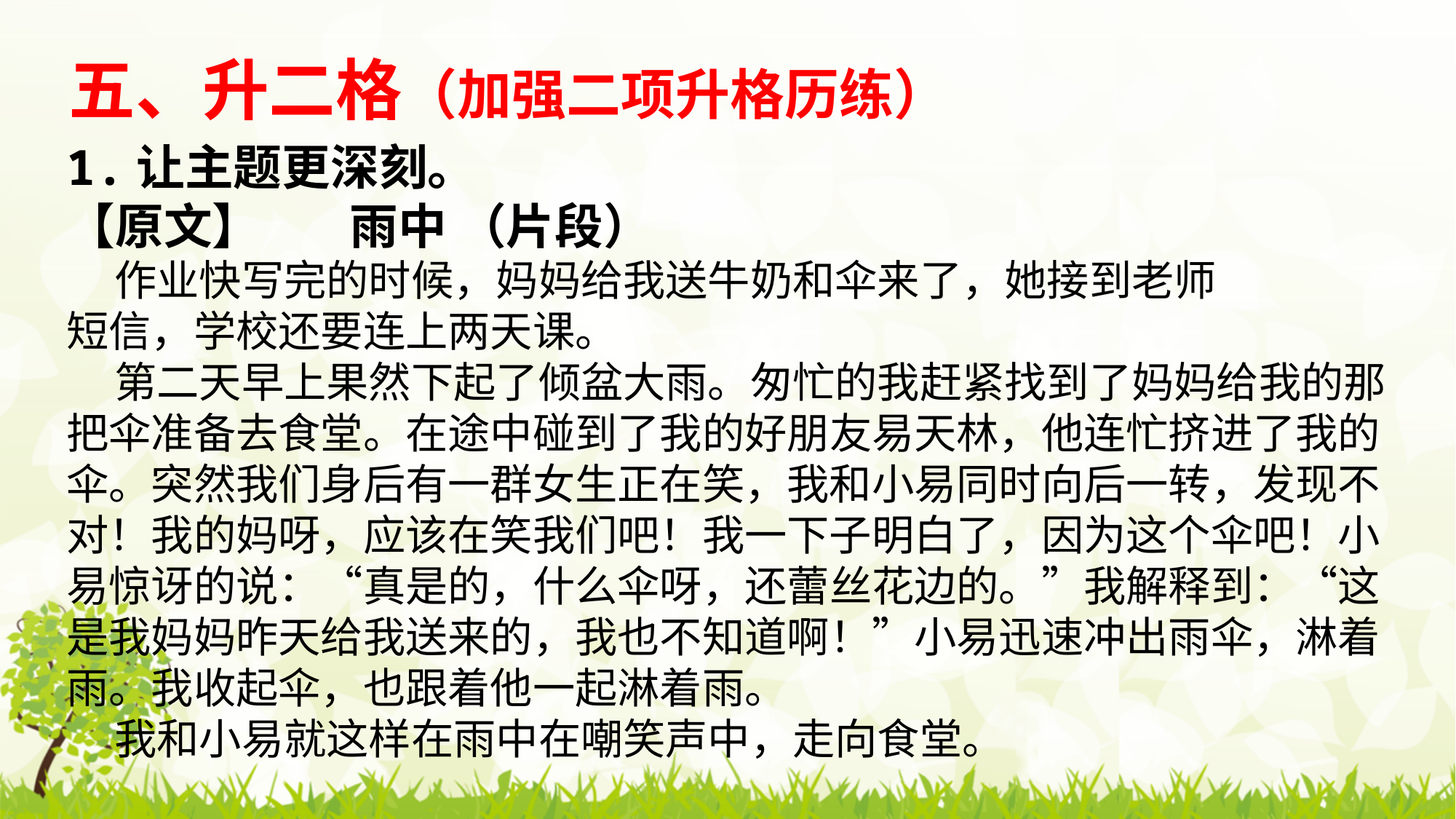

五、升二格（加强二项升格历练）
1.让主题更深刻。
【原文】        雨中 （片段）
    作业快写完的时候，妈妈给我送牛奶和伞来了，她接到老师
短信，学校还要连上两天课。
    第二天早上果然下起了倾盆大雨。匆忙的我赶紧找到了妈妈给我的那把伞准备去食堂。在途中碰到了我的好朋友易天林，他连忙挤进了我的伞。突然我们身后有一群女生正在笑，我和小易同时向后一转，发现不对！我的妈呀，应该在笑我们吧！我一下子明白了，因为这个伞吧！小易惊讶的说：“真是的，什么伞呀，还蕾丝花边的。”我解释到：“这是我妈妈昨天给我送来的，我也不知道啊！”小易迅速冲出雨伞，淋着雨。我收起伞，也跟着他一起淋着雨。
    我和小易就这样在雨中在嘲笑声中，走向食堂。